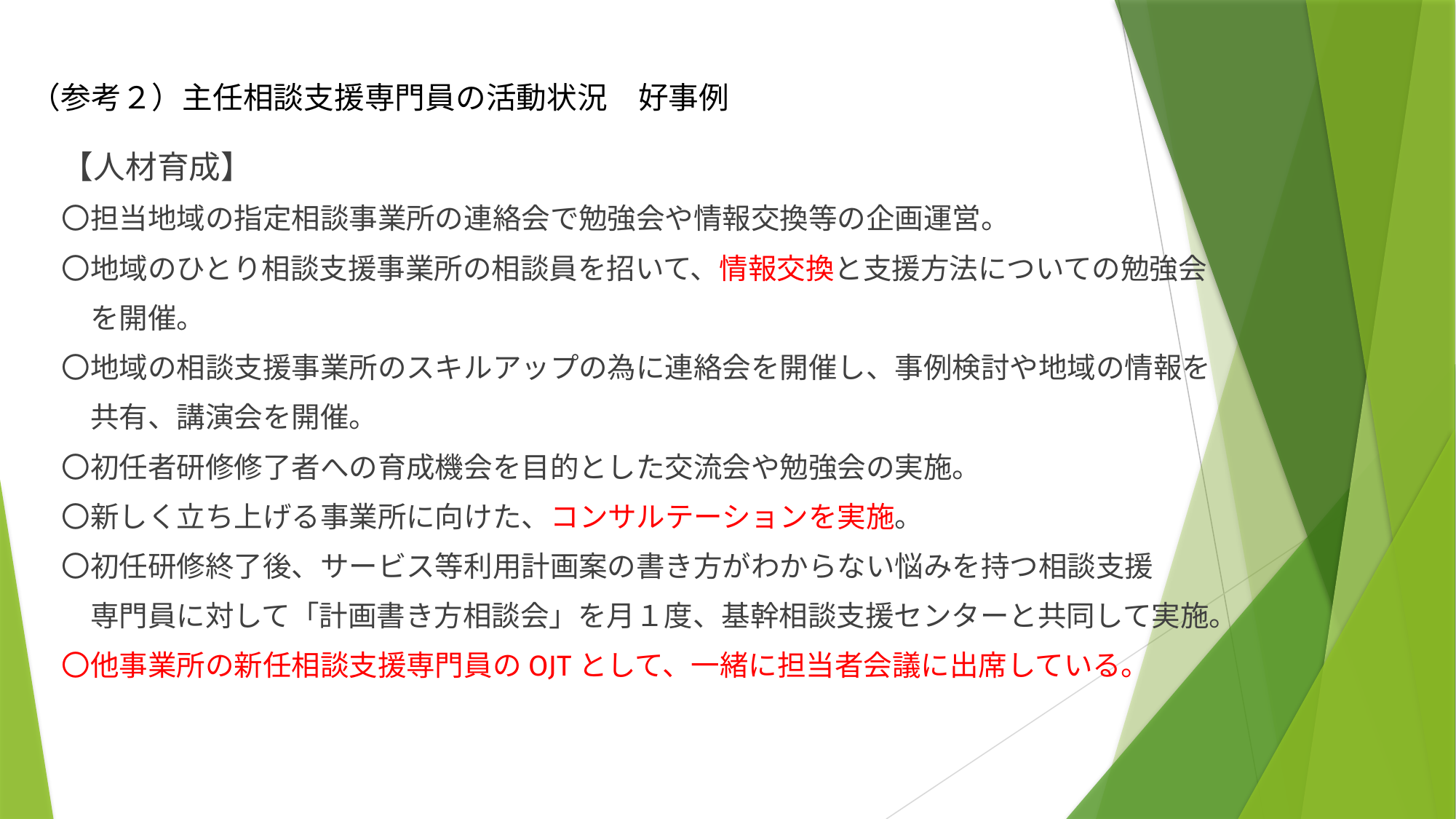

# （参考２）主任相談支援専門員の活動状況　好事例
【人材育成】
〇担当地域の指定相談事業所の連絡会で勉強会や情報交換等の企画運営。
〇地域のひとり相談支援事業所の相談員を招いて、情報交換と支援方法についての勉強会
　を開催。
〇地域の相談支援事業所のスキルアップの為に連絡会を開催し、事例検討や地域の情報を
　共有、講演会を開催。
〇初任者研修修了者への育成機会を目的とした交流会や勉強会の実施。
〇新しく立ち上げる事業所に向けた、コンサルテーションを実施。
〇初任研修終了後、サービス等利用計画案の書き方がわからない悩みを持つ相談支援
　専門員に対して「計画書き方相談会」を月１度、基幹相談支援センターと共同して実施。
〇他事業所の新任相談支援専門員のOJTとして、一緒に担当者会議に出席している。